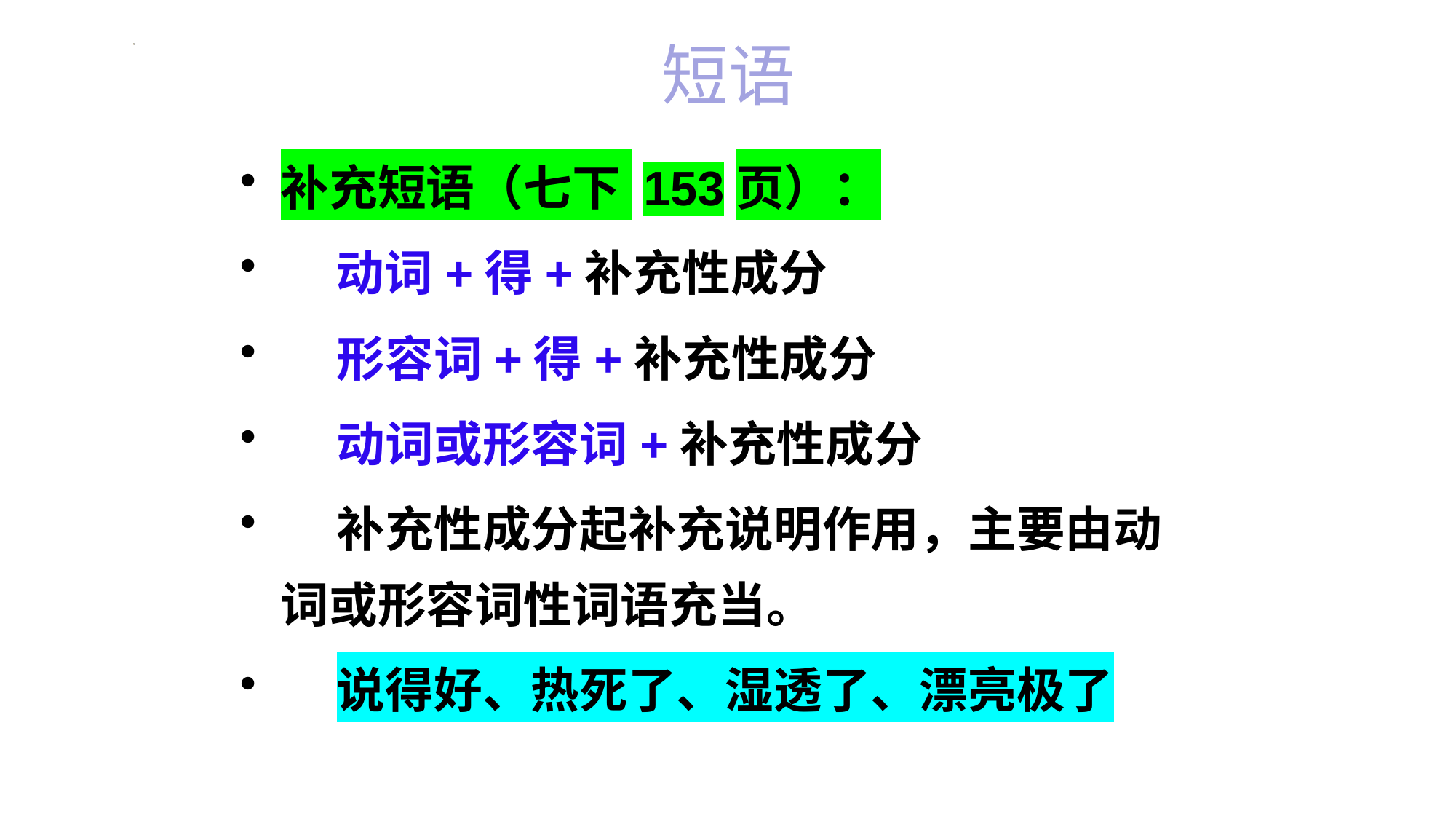

# 短语
补充短语（七下 153页）：
    动词+得+补充性成分
    形容词+得+补充性成分
    动词或形容词+补充性成分
    补充性成分起补充说明作用，主要由动词或形容词性词语充当。
    说得好、热死了、湿透了、漂亮极了